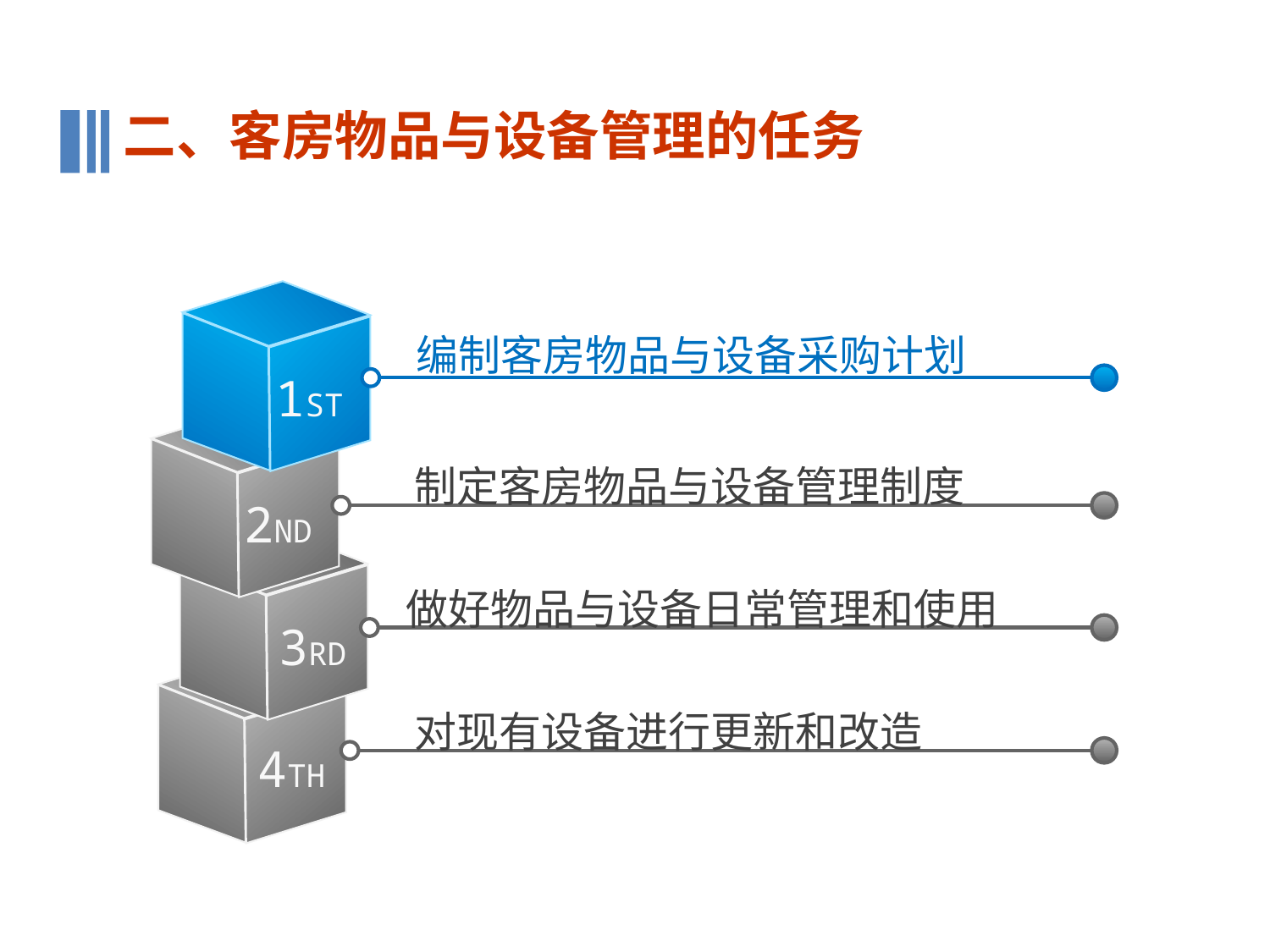

二、客房物品与设备管理的任务

编制客房物品与设备采购计划
1ST

制定客房物品与设备管理制度
2ND

做好物品与设备日常管理和使用
3RD

对现有设备进行更新和改造
4TH